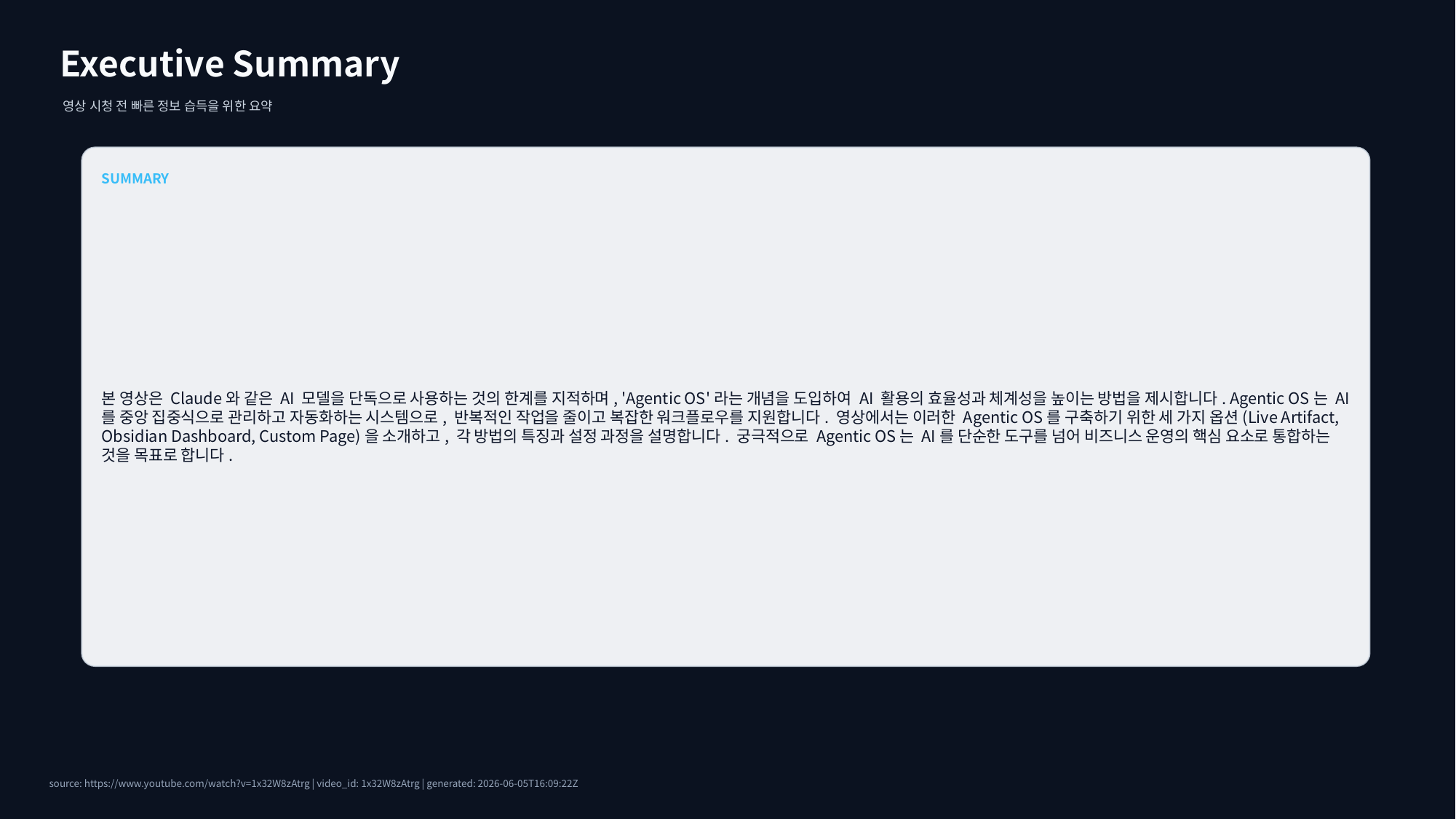

Executive Summary
영상 시청 전 빠른 정보 습득을 위한 요약

SUMMARY
본 영상은 Claude와 같은 AI 모델을 단독으로 사용하는 것의 한계를 지적하며, 'Agentic OS'라는 개념을 도입하여 AI 활용의 효율성과 체계성을 높이는 방법을 제시합니다. Agentic OS는 AI를 중앙 집중식으로 관리하고 자동화하는 시스템으로, 반복적인 작업을 줄이고 복잡한 워크플로우를 지원합니다. 영상에서는 이러한 Agentic OS를 구축하기 위한 세 가지 옵션(Live Artifact, Obsidian Dashboard, Custom Page)을 소개하고, 각 방법의 특징과 설정 과정을 설명합니다. 궁극적으로 Agentic OS는 AI를 단순한 도구를 넘어 비즈니스 운영의 핵심 요소로 통합하는 것을 목표로 합니다.
source: https://www.youtube.com/watch?v=1x32W8zAtrg | video_id: 1x32W8zAtrg | generated: 2026-06-05T16:09:22Z